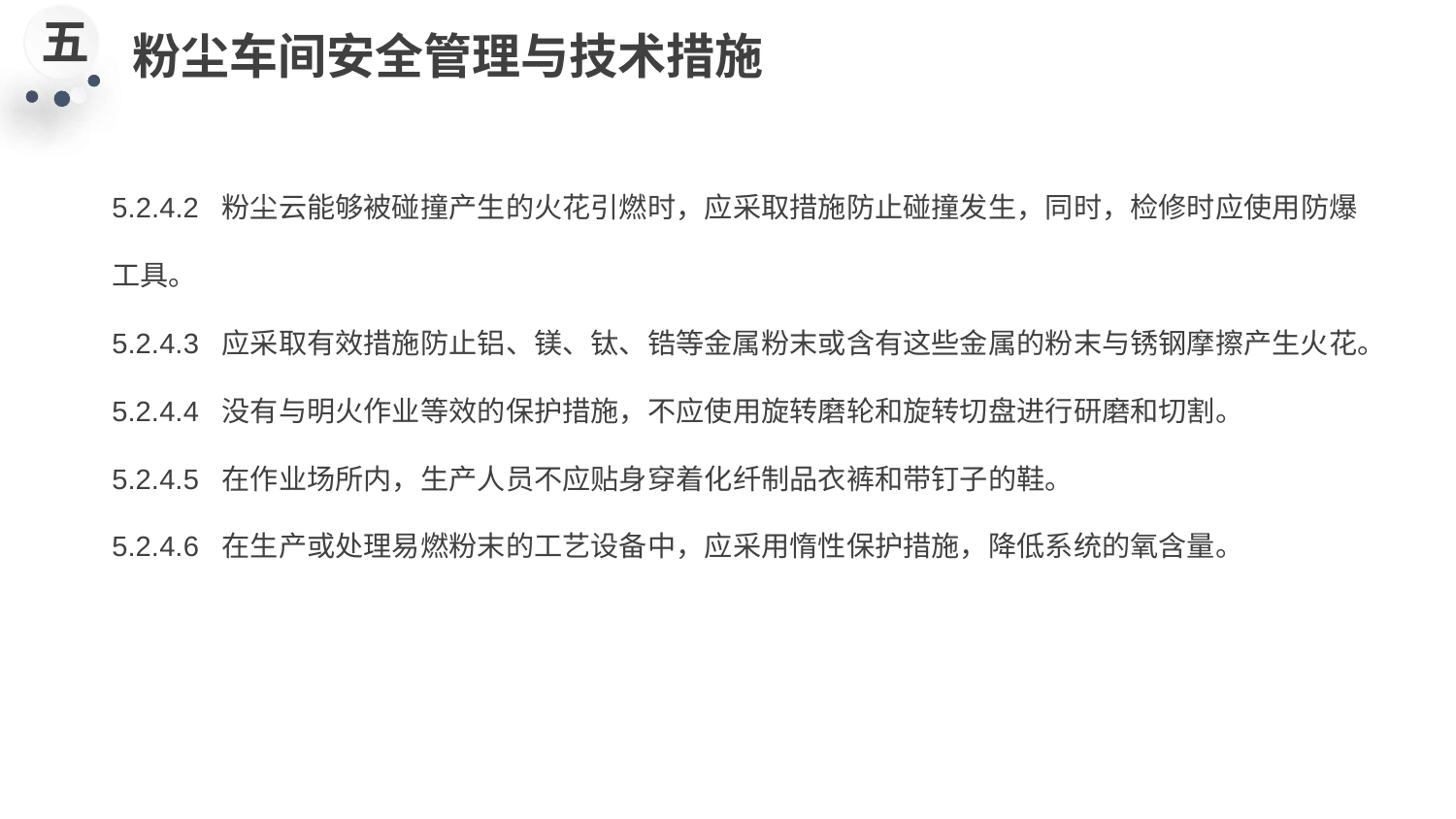

五
粉尘车间安全管理与技术措施
5.2.4.2  粉尘云能够被碰撞产生的火花引燃时，应采取措施防止碰撞发生，同时，检修时应使用防爆工具。
5.2.4.3  应采取有效措施防止铝、镁、钛、锆等金属粉末或含有这些金属的粉末与锈钢摩擦产生火花。
5.2.4.4  没有与明火作业等效的保护措施，不应使用旋转磨轮和旋转切盘进行研磨和切割。
5.2.4.5  在作业场所内，生产人员不应贴身穿着化纤制品衣裤和带钉子的鞋。
5.2.4.6  在生产或处理易燃粉末的工艺设备中，应采用惰性保护措施，降低系统的氧含量。